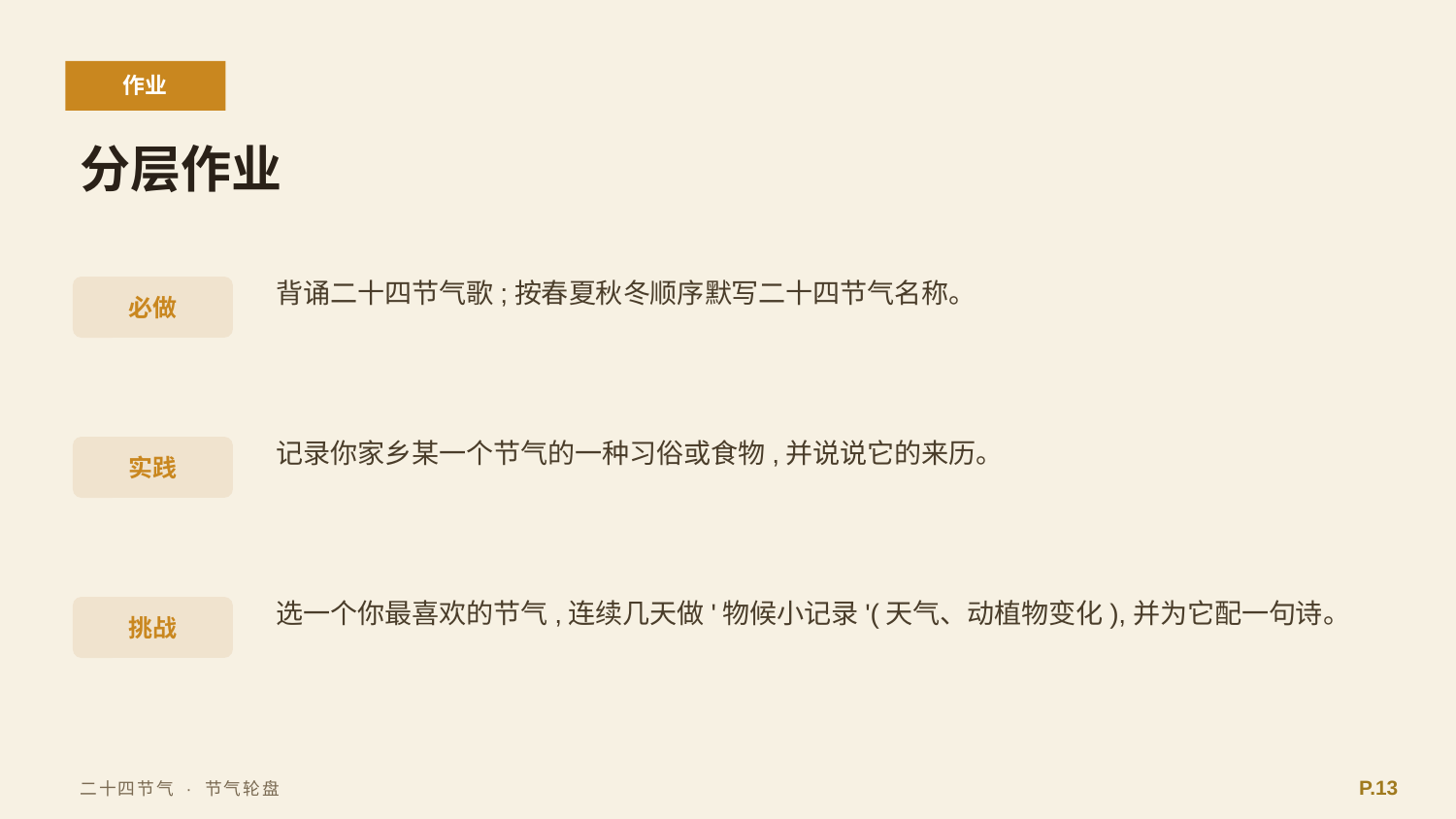

作业

分层作业
背诵二十四节气歌;按春夏秋冬顺序默写二十四节气名称。
必做

记录你家乡某一个节气的一种习俗或食物,并说说它的来历。
实践

选一个你最喜欢的节气,连续几天做'物候小记录'(天气、动植物变化),并为它配一句诗。
挑战

P.13
二十四节气 · 节气轮盘